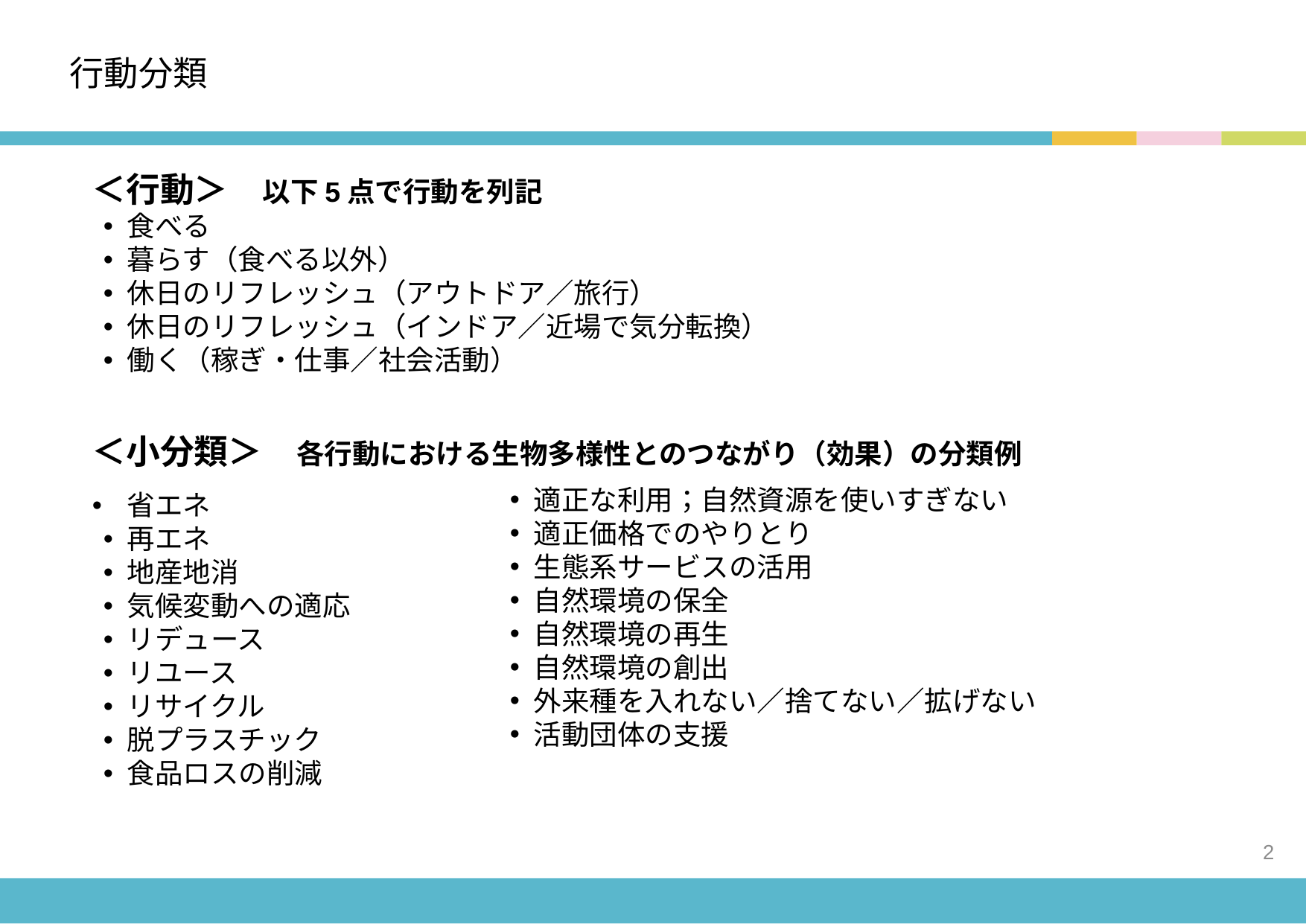

# 行動分類
＜行動＞　以下5点で行動を列記
食べる
暮らす（食べる以外）
休日のリフレッシュ（アウトドア／旅行）
休日のリフレッシュ（インドア／近場で気分転換）
働く（稼ぎ・仕事／社会活動）

＜小分類＞　各行動における生物多様性とのつながり（効果）の分類例
省エネ
再エネ
地産地消
気候変動への適応
リデュース
リユース
リサイクル
脱プラスチック
食品ロスの削減

適正な利用；自然資源を使いすぎない
適正価格でのやりとり
生態系サービスの活用
自然環境の保全
自然環境の再生
自然環境の創出
外来種を入れない／捨てない／拡げない
活動団体の支援
2